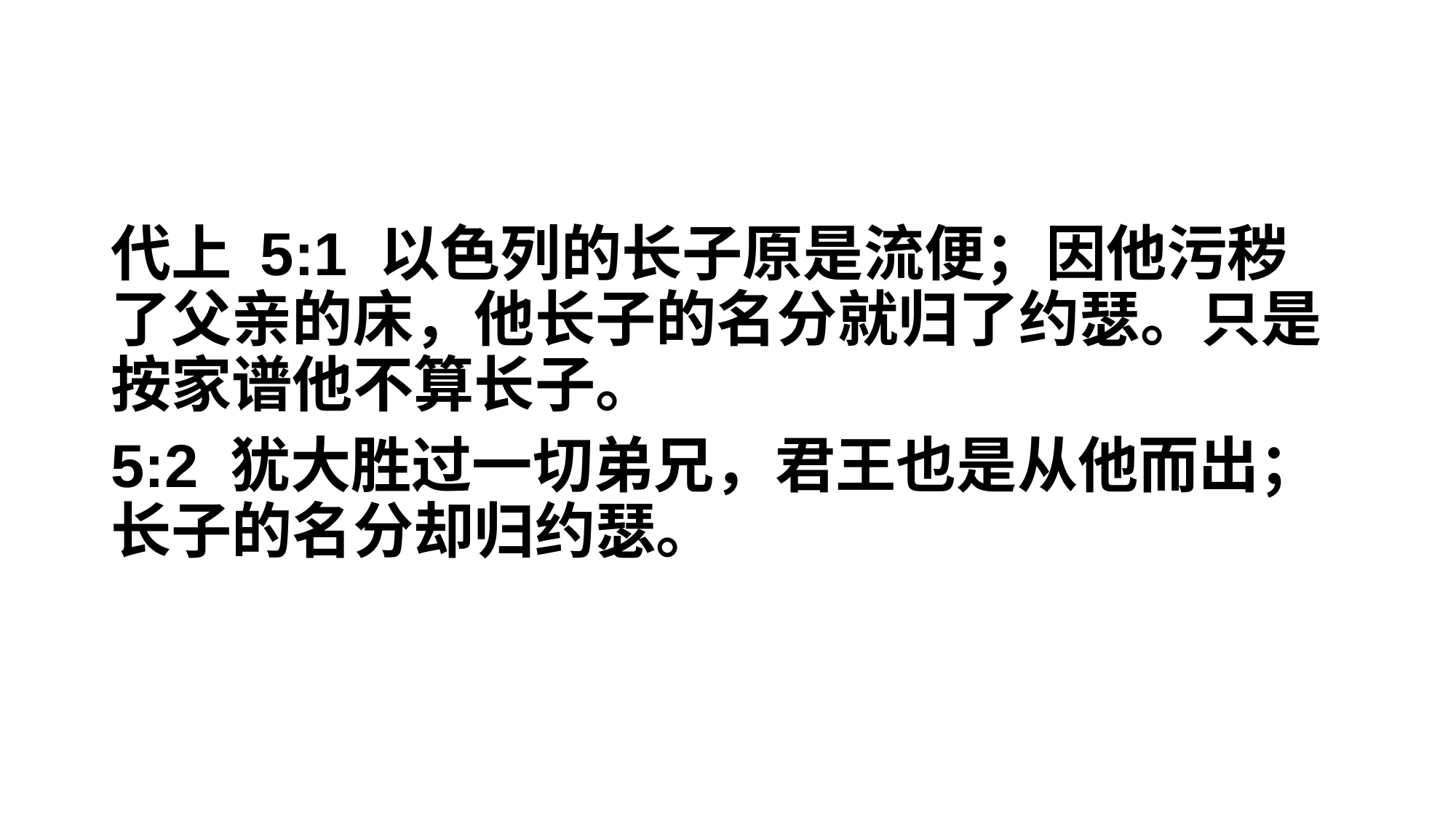

#
代上 5:1 以色列的长子原是流便；因他污秽了父亲的床，他长子的名分就归了约瑟。只是按家谱他不算长子。
5:2 犹大胜过一切弟兄，君王也是从他而出；长子的名分却归约瑟。